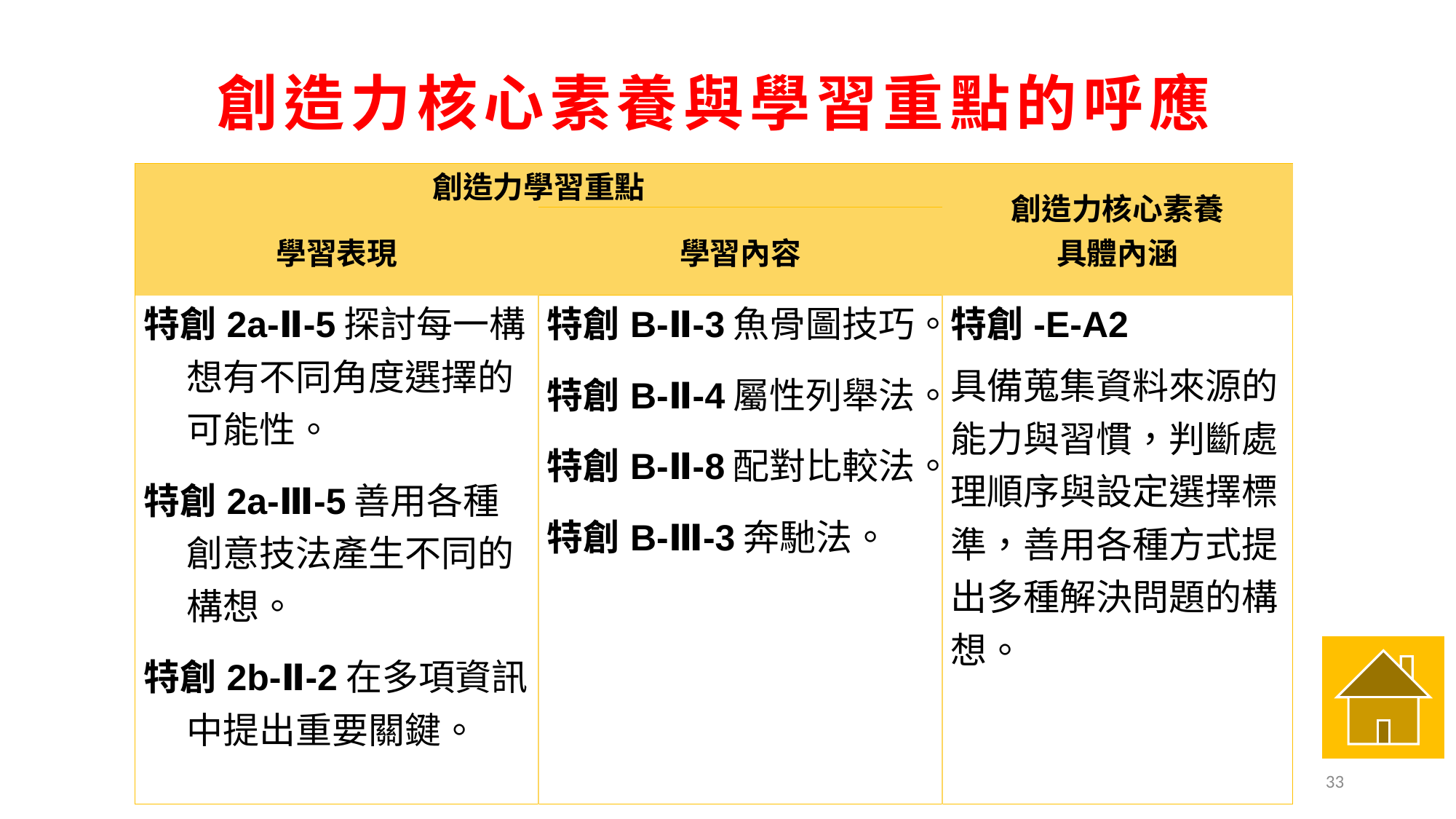

# 創造力核心素養與學習重點的呼應
| 創造力學習重點 |  | 創造力核心素養 具體內涵 |
| --- | --- | --- |
| 學習表現 | 學習內容 |  |
| 特創2a-Ⅱ-5探討每一構想有不同角度選擇的可能性。 特創2a-Ⅲ-5善用各種創意技法產生不同的構想。 特創2b-Ⅱ-2在多項資訊中提出重要關鍵。 | 特創B-Ⅱ-3魚骨圖技巧。 特創B-Ⅱ-4屬性列舉法。 特創B-Ⅱ-8配對比較法。 特創B-Ⅲ-3奔馳法。 | 特創-E-A2 具備蒐集資料來源的能力與習慣，判斷處理順序與設定選擇標準，善用各種方式提出多種解決問題的構想。 |

33